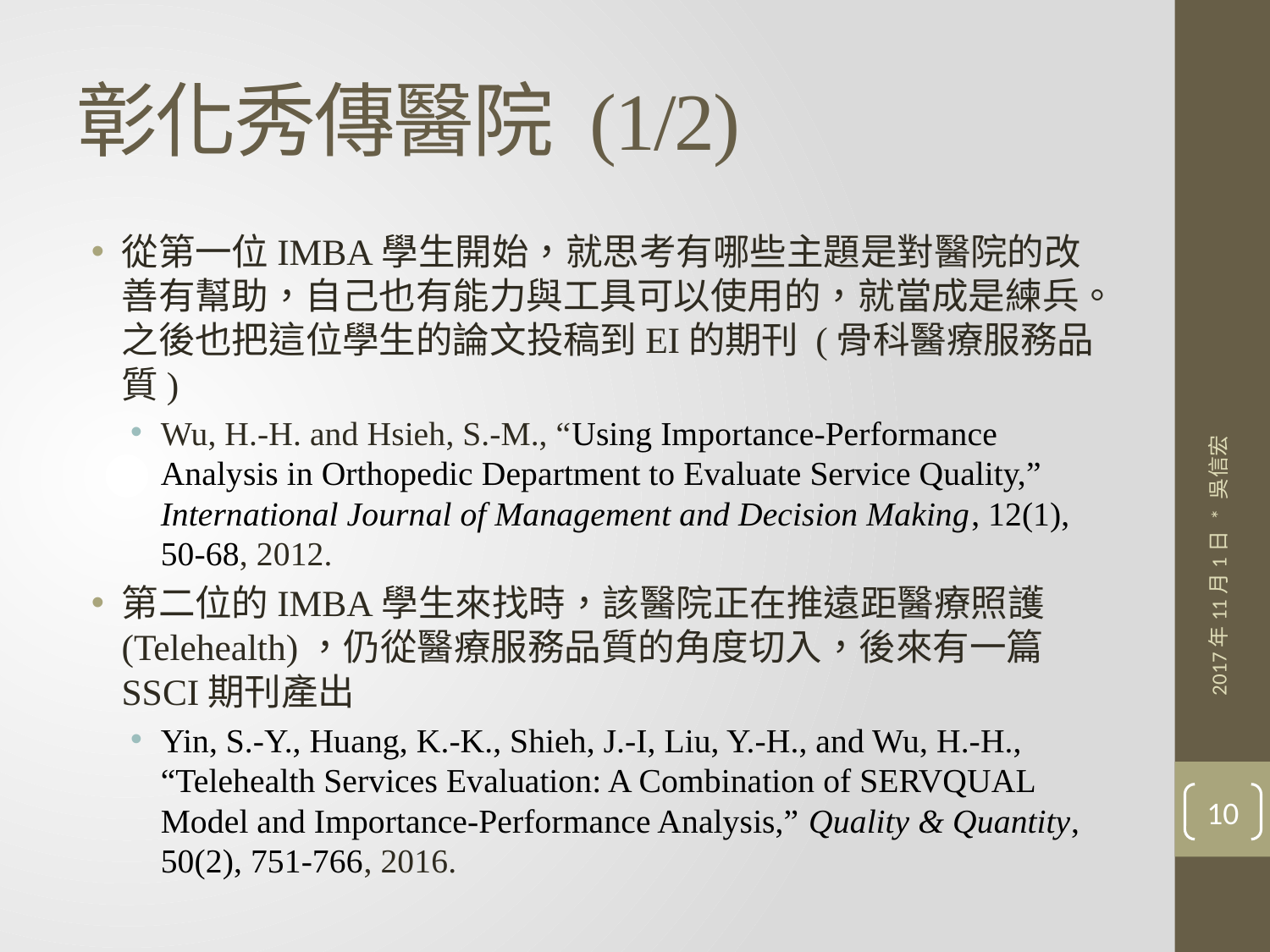

# 彰化秀傳醫院 (1/2)
從第一位IMBA學生開始，就思考有哪些主題是對醫院的改善有幫助，自己也有能力與工具可以使用的，就當成是練兵。之後也把這位學生的論文投稿到EI的期刊 (骨科醫療服務品質)
Wu, H.-H. and Hsieh, S.-M., “Using Importance-Performance Analysis in Orthopedic Department to Evaluate Service Quality,” International Journal of Management and Decision Making, 12(1), 50-68, 2012.
第二位的IMBA學生來找時，該醫院正在推遠距醫療照護(Telehealth)，仍從醫療服務品質的角度切入，後來有一篇SSCI期刊產出
Yin, S.-Y., Huang, K.-K., Shieh, J.-I, Liu, Y.-H., and Wu, H.-H., “Telehealth Services Evaluation: A Combination of SERVQUAL Model and Importance-Performance Analysis,” Quality & Quantity, 50(2), 751-766, 2016.
2017年11月1日 * 吳信宏
10